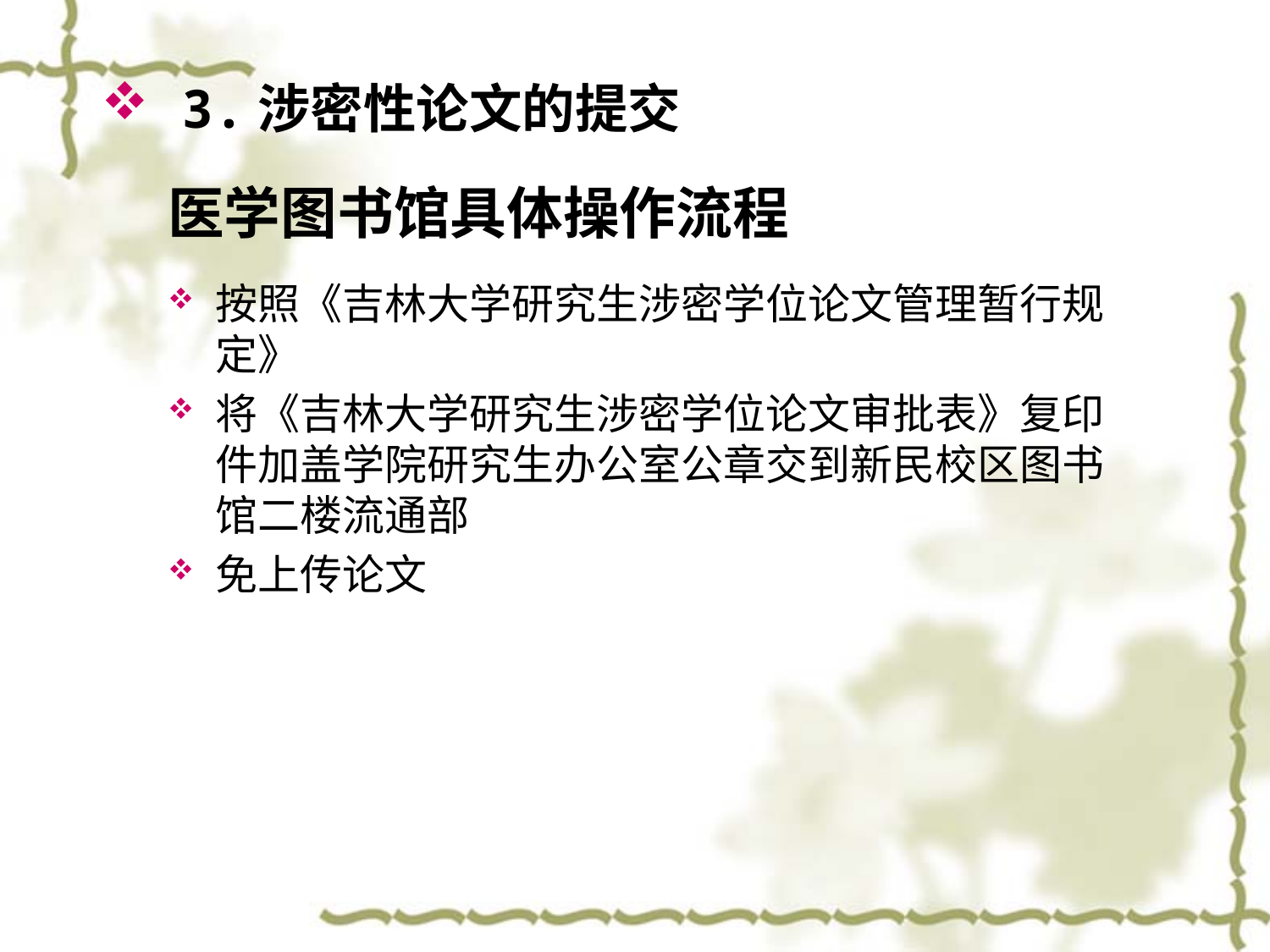

3.涉密性论文的提交
医学图书馆具体操作流程
按照《吉林大学研究生涉密学位论文管理暂行规定》
将《吉林大学研究生涉密学位论文审批表》复印件加盖学院研究生办公室公章交到新民校区图书馆二楼流通部
免上传论文